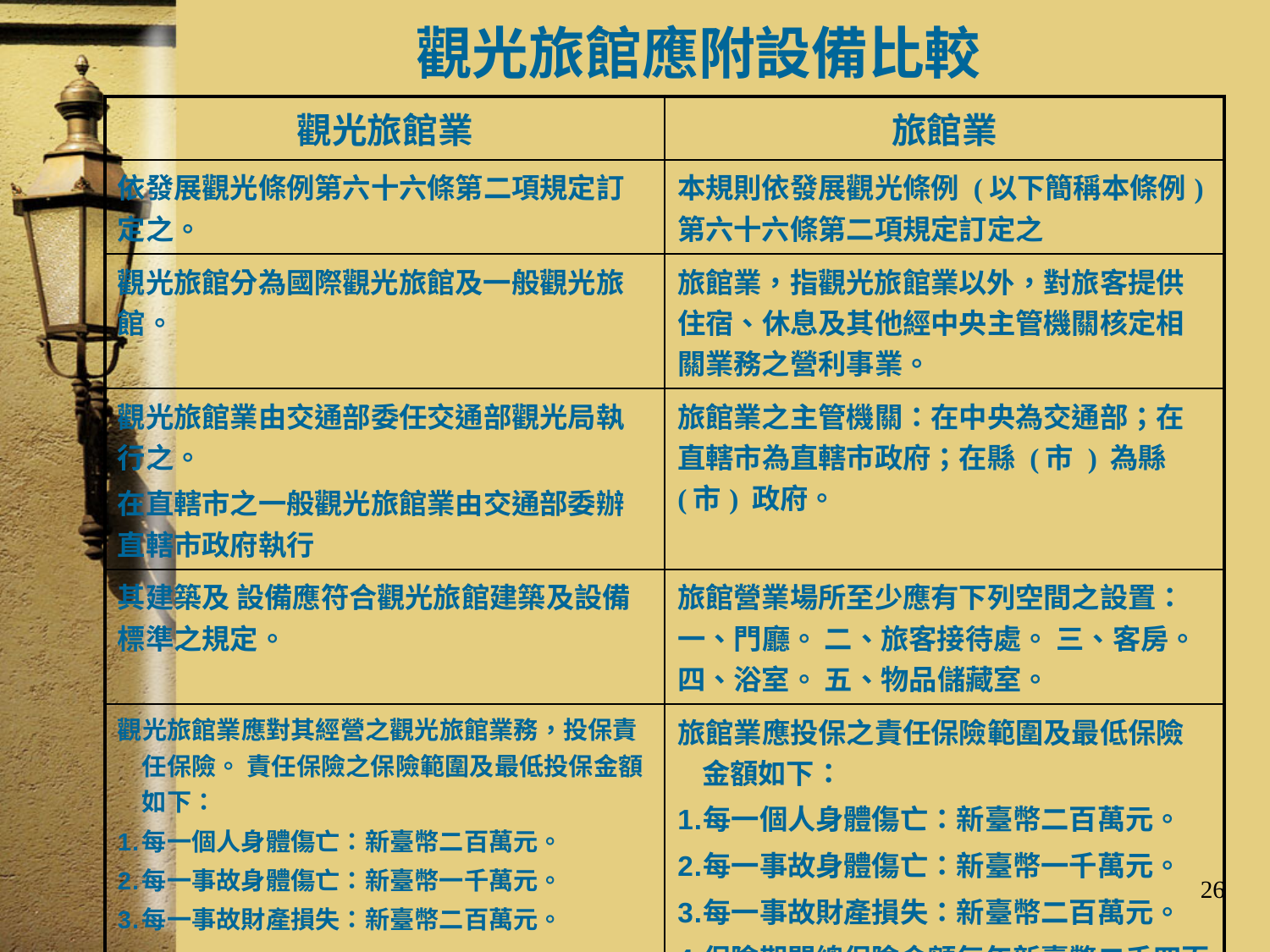

# 觀光旅館應附設備比較
| 觀光旅館業 | 旅館業 |
| --- | --- |
| 依發展觀光條例第六十六條第二項規定訂定之。 | 本規則依發展觀光條例 (以下簡稱本條例) 第六十六條第二項規定訂定之 |
| 觀光旅館分為國際觀光旅館及一般觀光旅館。 | 旅館業，指觀光旅館業以外，對旅客提供住宿、休息及其他經中央主管機關核定相關業務之營利事業。 |
| 觀光旅館業由交通部委任交通部觀光局執行之。 在直轄市之一般觀光旅館業由交通部委辦直轄市政府執行 | 旅館業之主管機關：在中央為交通部；在直轄市為直轄市政府；在縣 (市 ) 為縣 (市) 政府。 |
| 其建築及 設備應符合觀光旅館建築及設備標準之規定。 | 旅館營業場所至少應有下列空間之設置： 一、門廳。 二、旅客接待處。 三、客房。 四、浴室。 五、物品儲藏室。 |
| 觀光旅館業應對其經營之觀光旅館業務，投保責任保險。 責任保險之保險範圍及最低投保金額如下： 每一個人身體傷亡：新臺幣二百萬元。 每一事故身體傷亡：新臺幣一千萬元。 每一事故財產損失：新臺幣二百萬元。 保險期間總保險金額：新臺幣二千四百萬元。 | 旅館業應投保之責任保險範圍及最低保險金額如下： 每一個人身體傷亡：新臺幣二百萬元。 每一事故身體傷亡：新臺幣一千萬元。 每一事故財產損失：新臺幣二百萬元。 保險期間總保險金額每年新臺幣二千四百萬元。 |
26